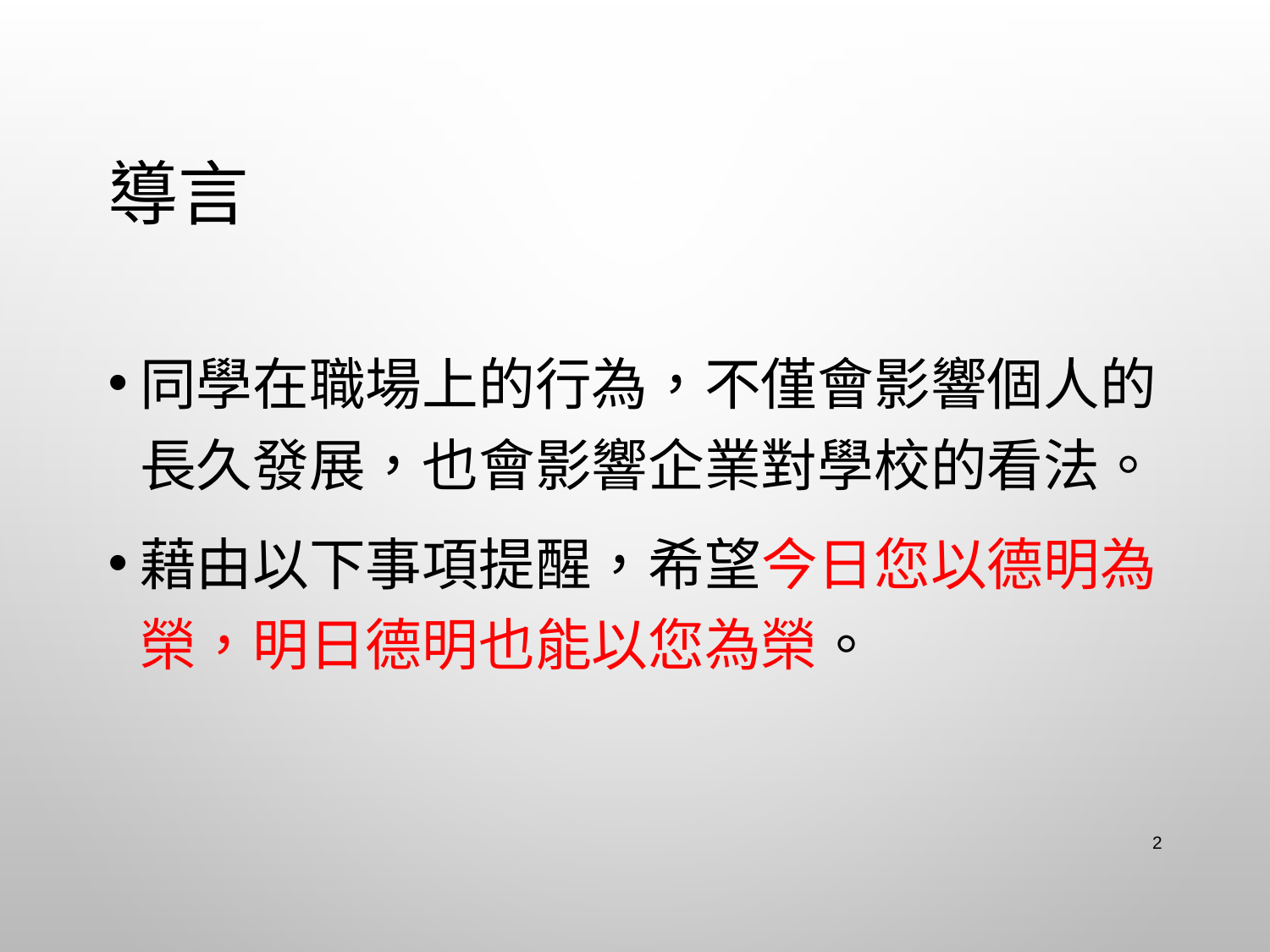

# 導言
同學在職場上的行為，不僅會影響個人的長久發展，也會影響企業對學校的看法。
藉由以下事項提醒，希望今日您以德明為榮，明日德明也能以您為榮。

2